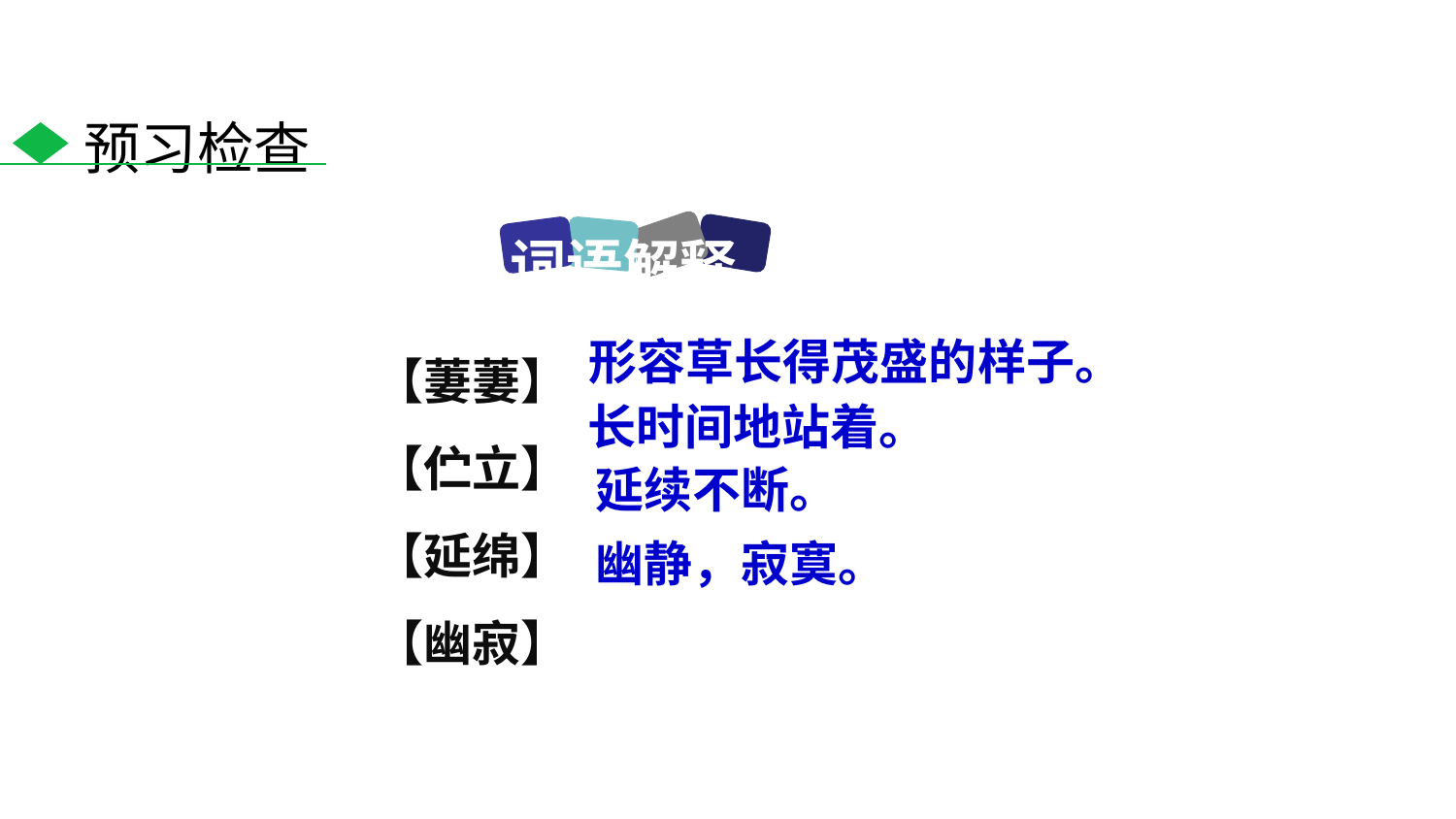

预习检查

词语解释

【萋萋】
【伫立】
【延绵】
【幽寂】
形容草长得茂盛的样子。
长时间地站着。
延续不断。
幽静，寂寞。